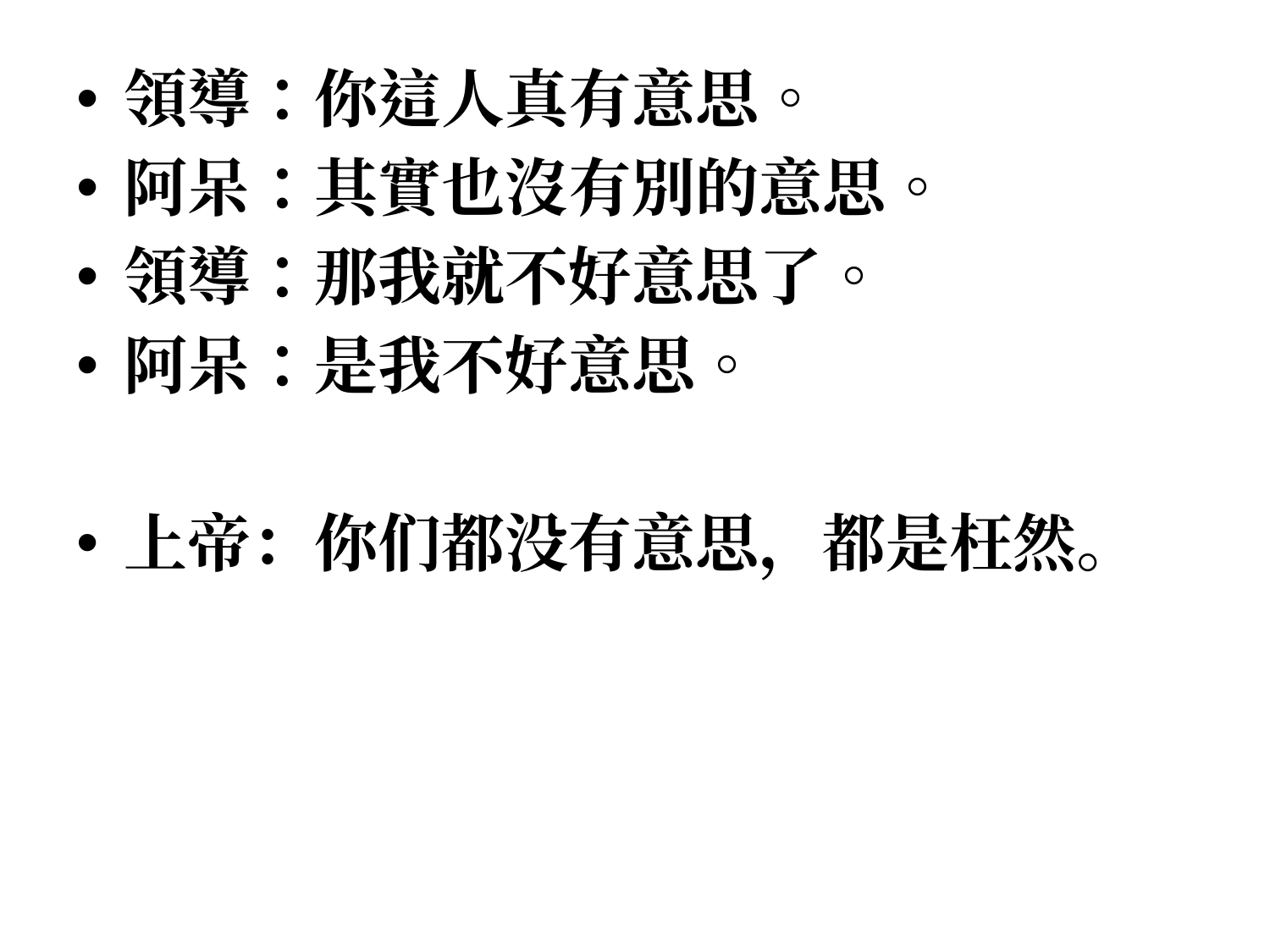

領導：你這人真有意思。
阿呆：其實也沒有別的意思。
領導：那我就不好意思了。
阿呆：是我不好意思。

上帝：你们都没有意思，都是枉然。